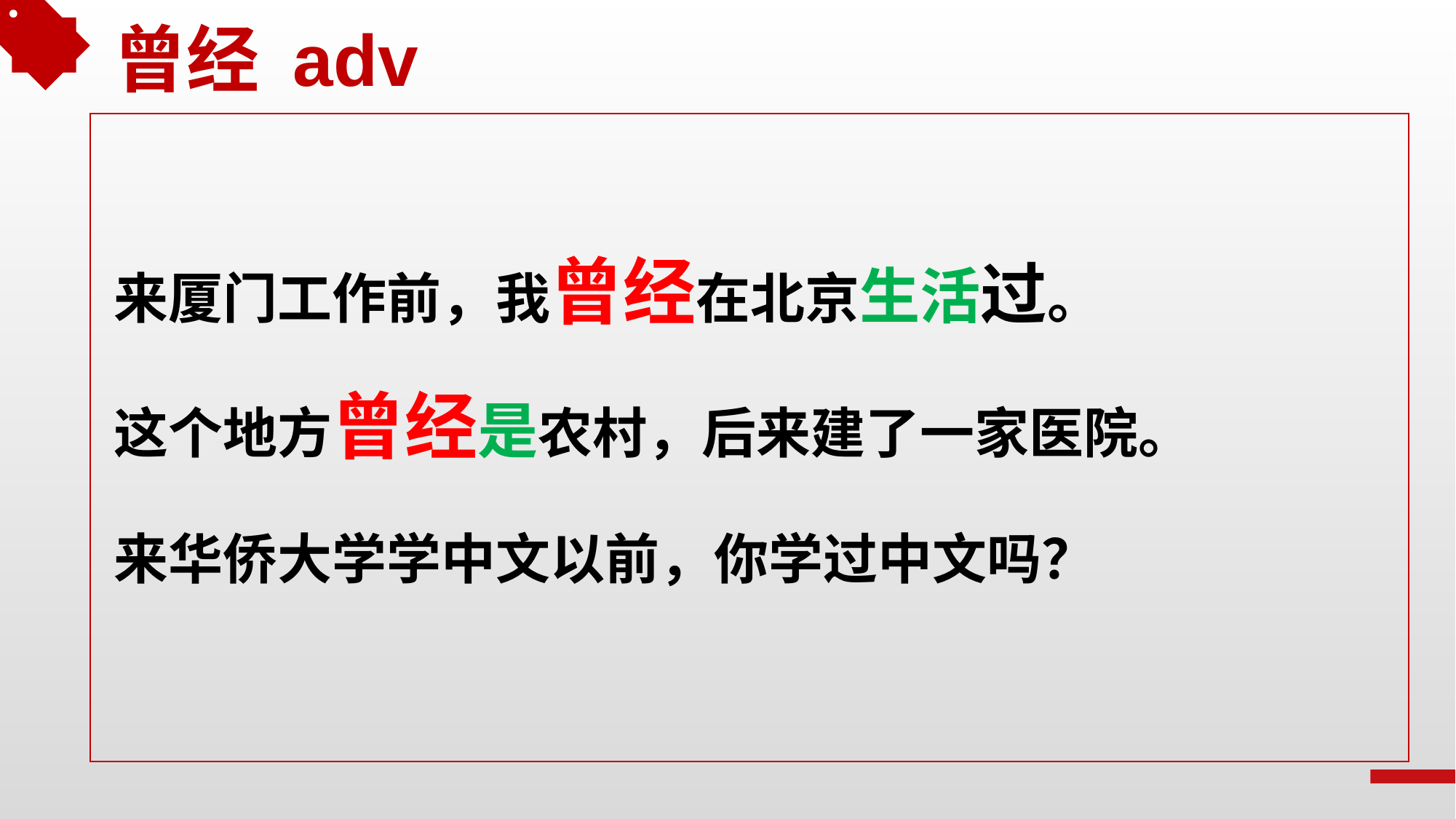

曾经 adv

来厦门工作前，我曾经在北京生活过。
这个地方曾经是农村，后来建了一家医院。
来华侨大学学中文以前，你学过中文吗？